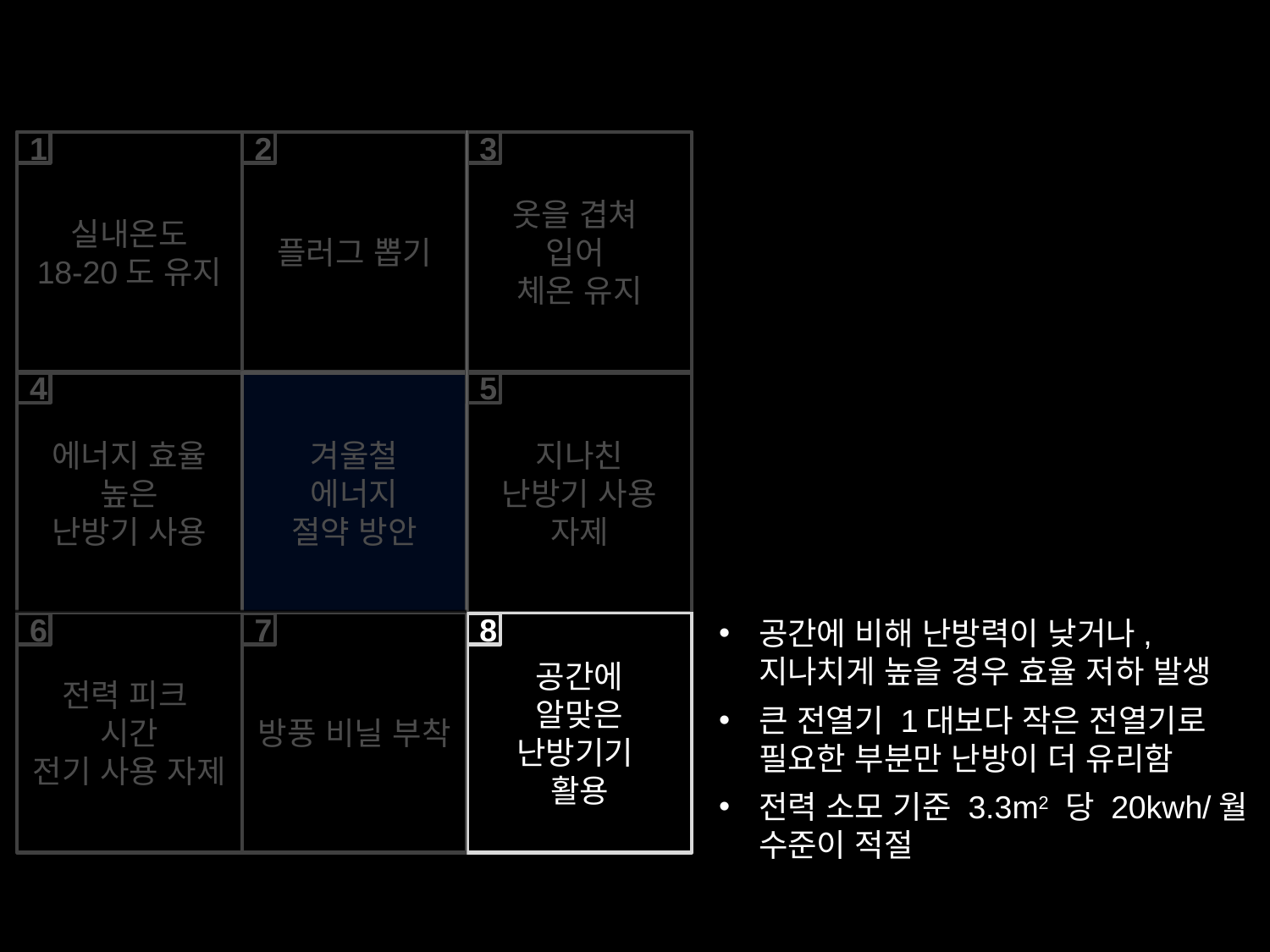

실내온도
18-20도 유지
1
플러그 뽑기
2
옷을 겹쳐
입어
체온 유지
3
4
5
에너지 효율
높은
난방기 사용
겨울철
에너지
절약 방안
지나친
난방기 사용
자제
전력 피크
시간
전기 사용 자제
방풍 비닐 부착
공간에
알맞은
난방기기
활용
6
7
8

공간에 비해 난방력이 낮거나, 지나치게 높을 경우 효율 저하 발생
큰 전열기 1대보다 작은 전열기로 필요한 부분만 난방이 더 유리함
전력 소모 기준 3.3m2 당 20kwh/월 수준이 적절